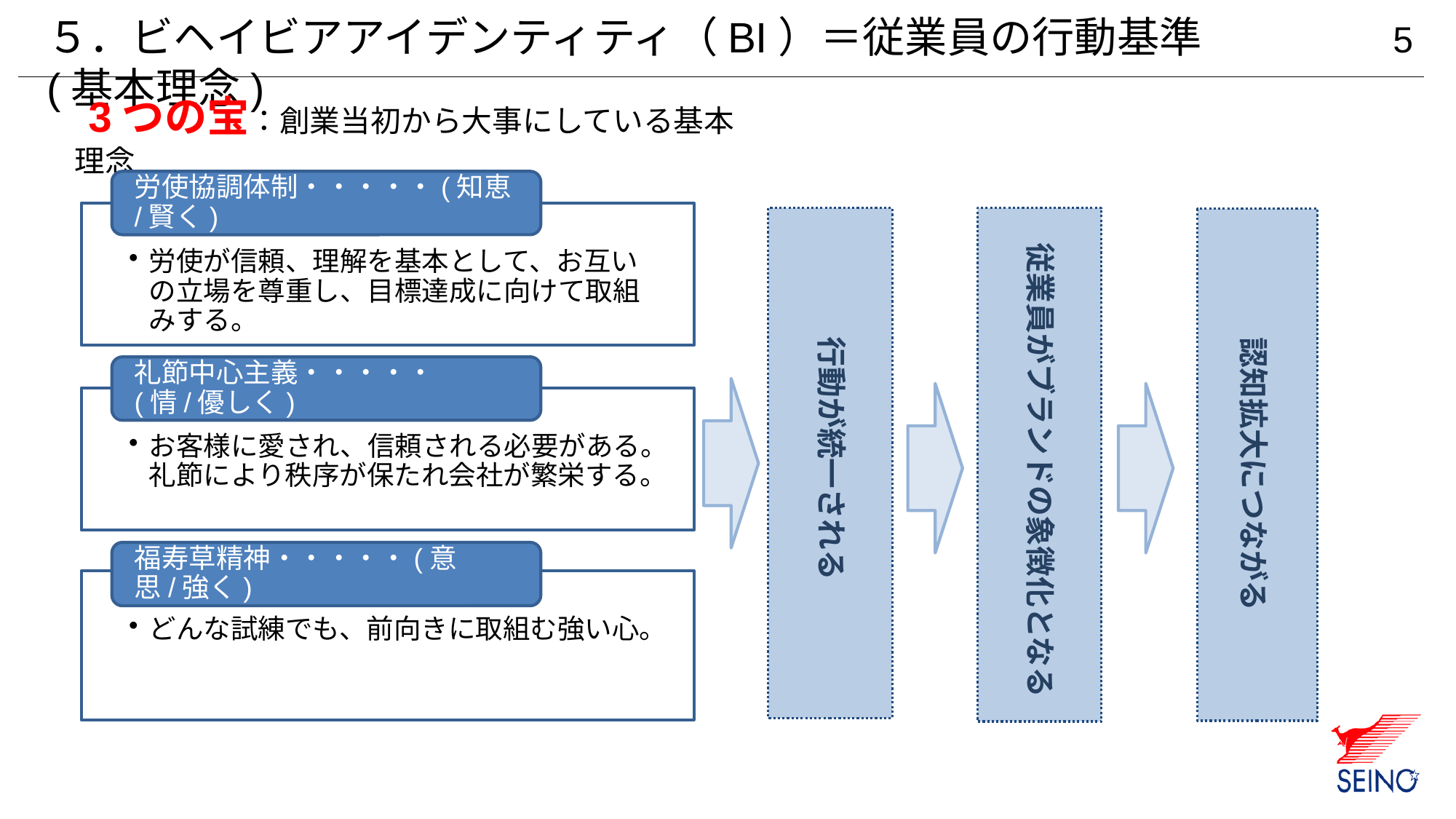

５．ビヘイビアアイデンティティ（BI）＝従業員の行動基準(基本理念)
5
 3つの宝：創業当初から大事にしている基本理念

労使が信頼、理解を基本として、お互いの立場を尊重し、目標達成に向けて取組みする。
労使協調体制・・・・・(知恵/賢く)
お客様に愛され、信頼される必要がある。礼節により秩序が保たれ会社が繁栄する。
礼節中心主義・・・・・(情/優しく)
どんな試練でも、前向きに取組む強い心。

福寿草精神・・・・・(意思/強く)

行動が統一される

従業員がブランドの象徴化となる

認知拡大につながる